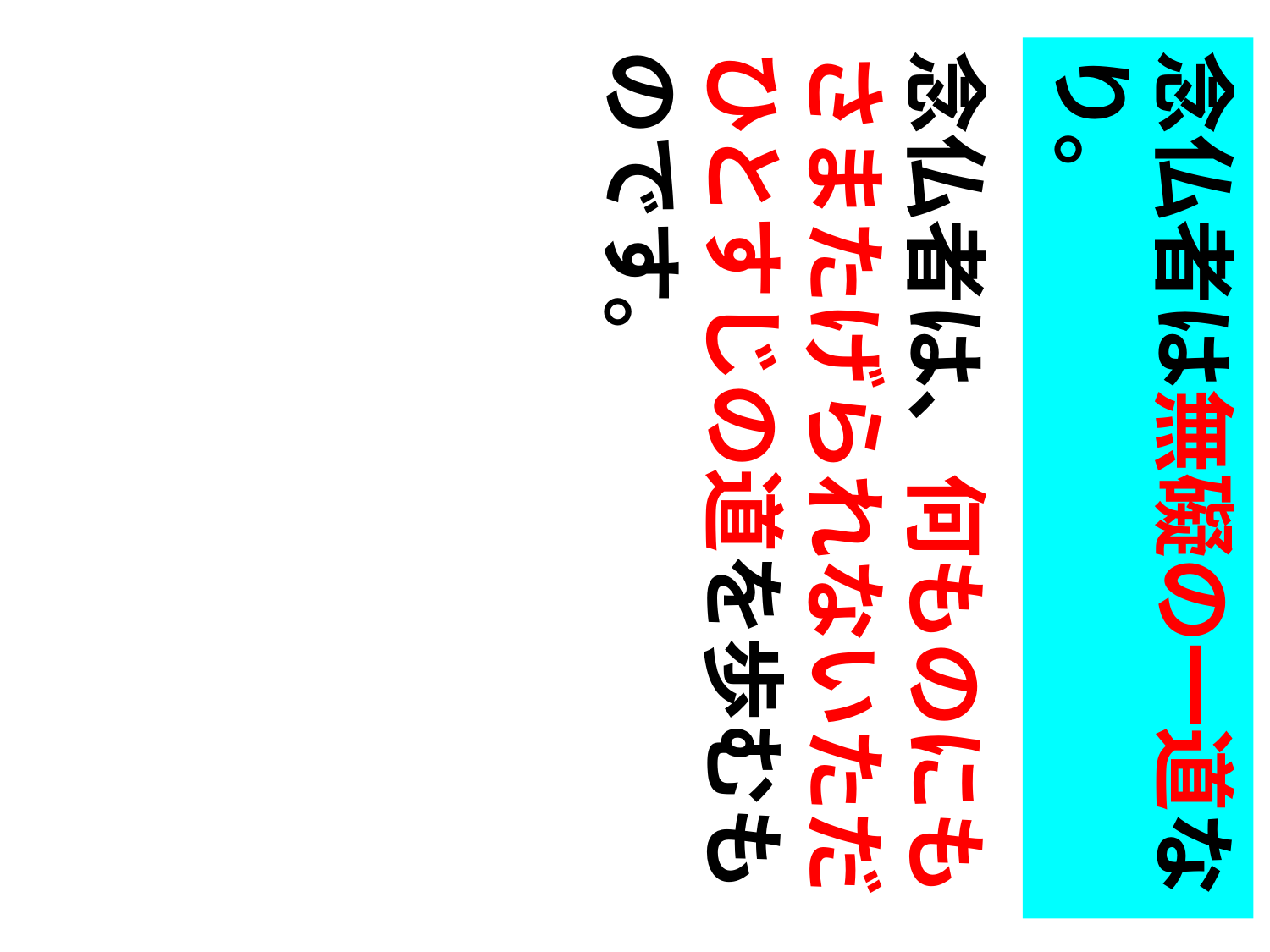

念仏者は、何ものにもさまたげられないただひとすじの道を歩むものです。
念仏者は無礙の一道なり。